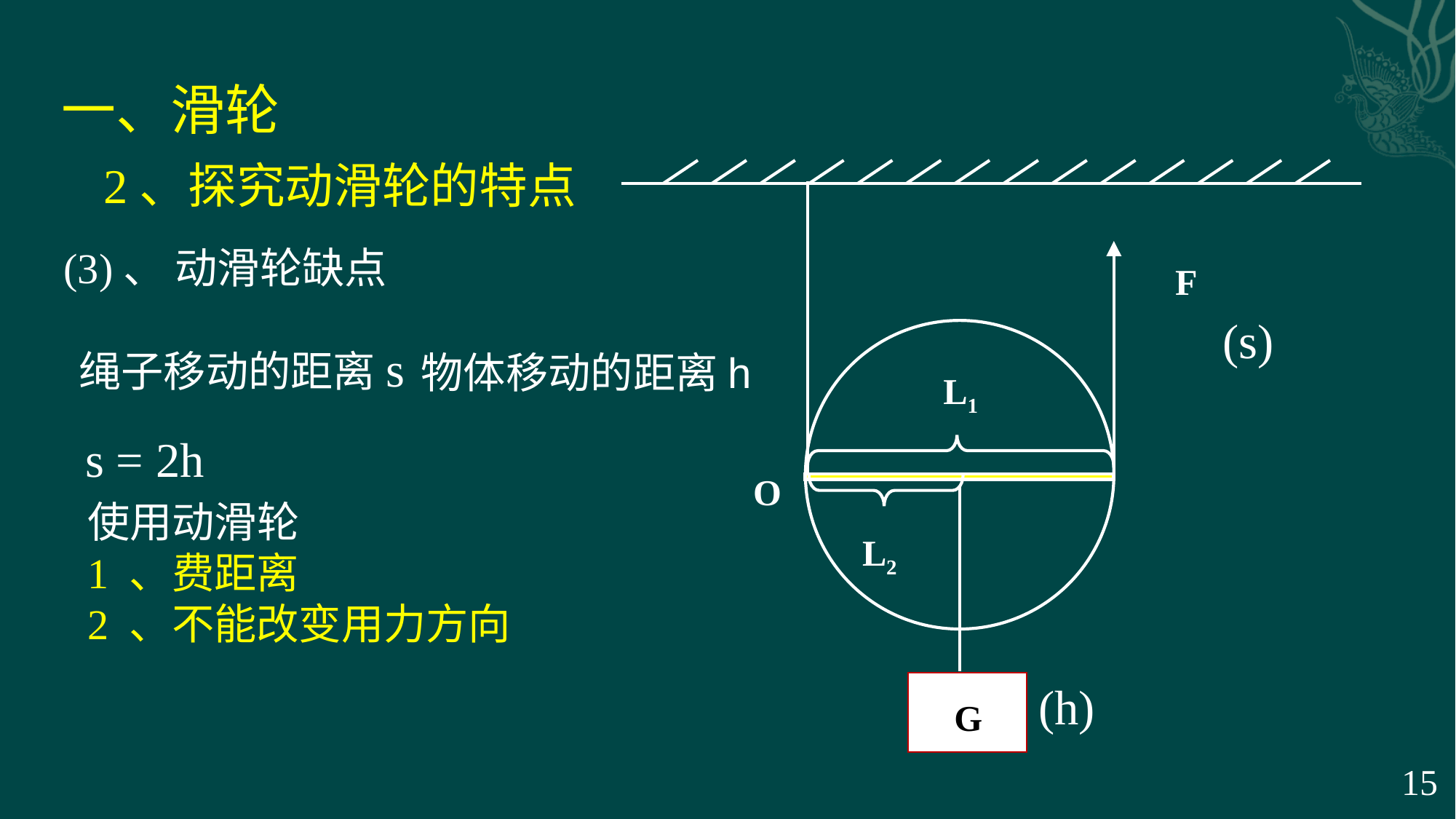

一、滑轮
2、探究动滑轮的特点
(3)、 动滑轮缺点
F
 (s)

绳子移动的距离s

物体移动的距离h
L1
s = 2h

O

使用动滑轮
1 、费距离
2 、不能改变用力方向
L2
(h)

G
15